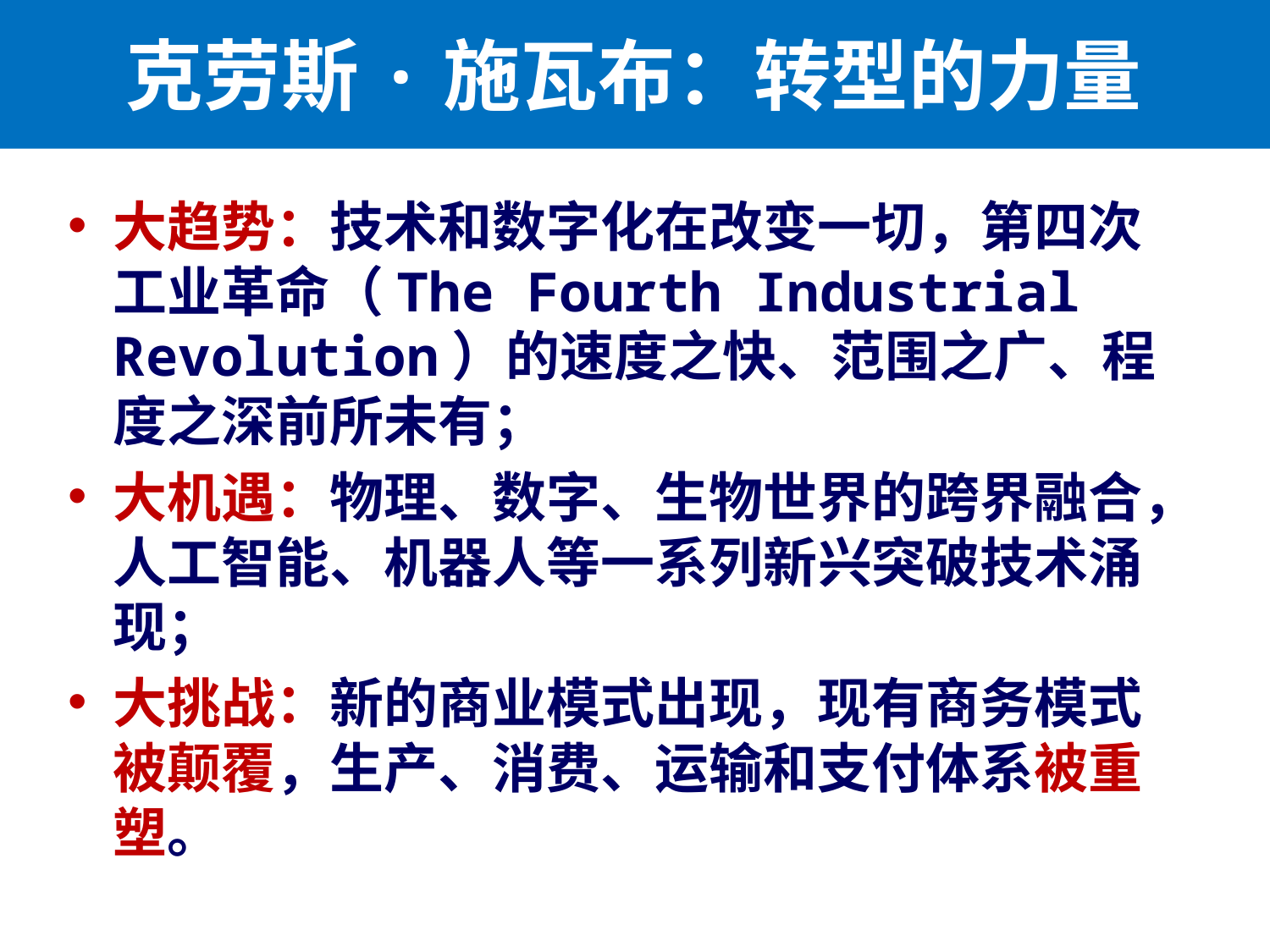

# 克劳斯·施瓦布：转型的力量
大趋势：技术和数字化在改变一切，第四次工业革命（The Fourth Industrial Revolution）的速度之快、范围之广、程度之深前所未有；
大机遇：物理、数字、生物世界的跨界融合，人工智能、机器人等一系列新兴突破技术涌现；
大挑战：新的商业模式出现，现有商务模式被颠覆，生产、消费、运输和支付体系被重塑。